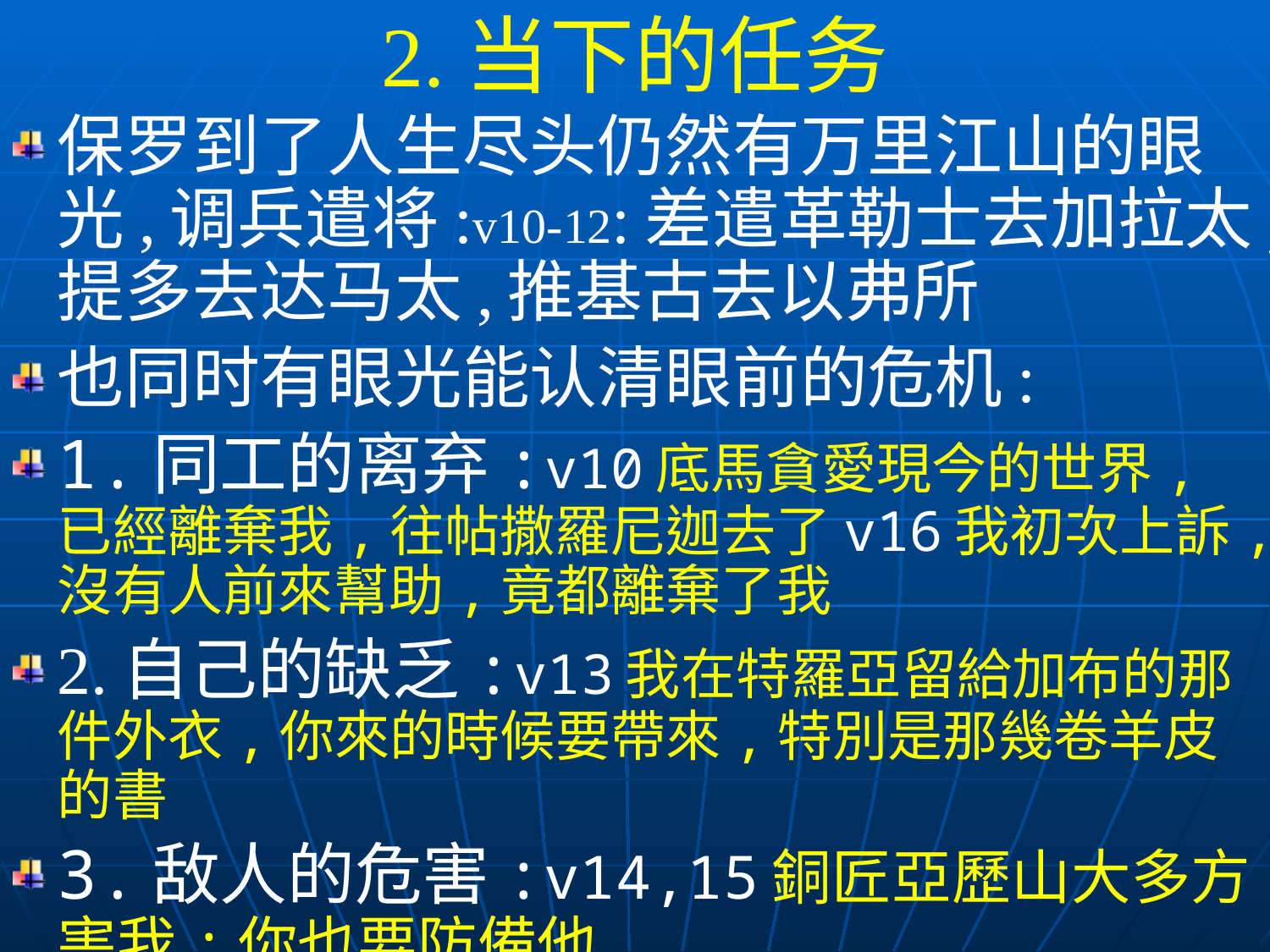

2.当下的任务
保罗到了人生尽头仍然有万里江山的眼光,调兵遣将:v10-12:差遣革勒士去加拉太,提多去达马太,推基古去以弗所
也同时有眼光能认清眼前的危机:
1.同工的离弃:v10底馬貪愛現今的世界,已經離棄我,往帖撒羅尼迦去了v16我初次上訴,沒有人前來幫助,竟都離棄了我
2.自己的缺乏:v13我在特羅亞留給加布的那件外衣,你來的時候要帶來,特別是那幾卷羊皮的書
3.敌人的危害:v14,15銅匠亞歷山大多方害我;你也要防備他